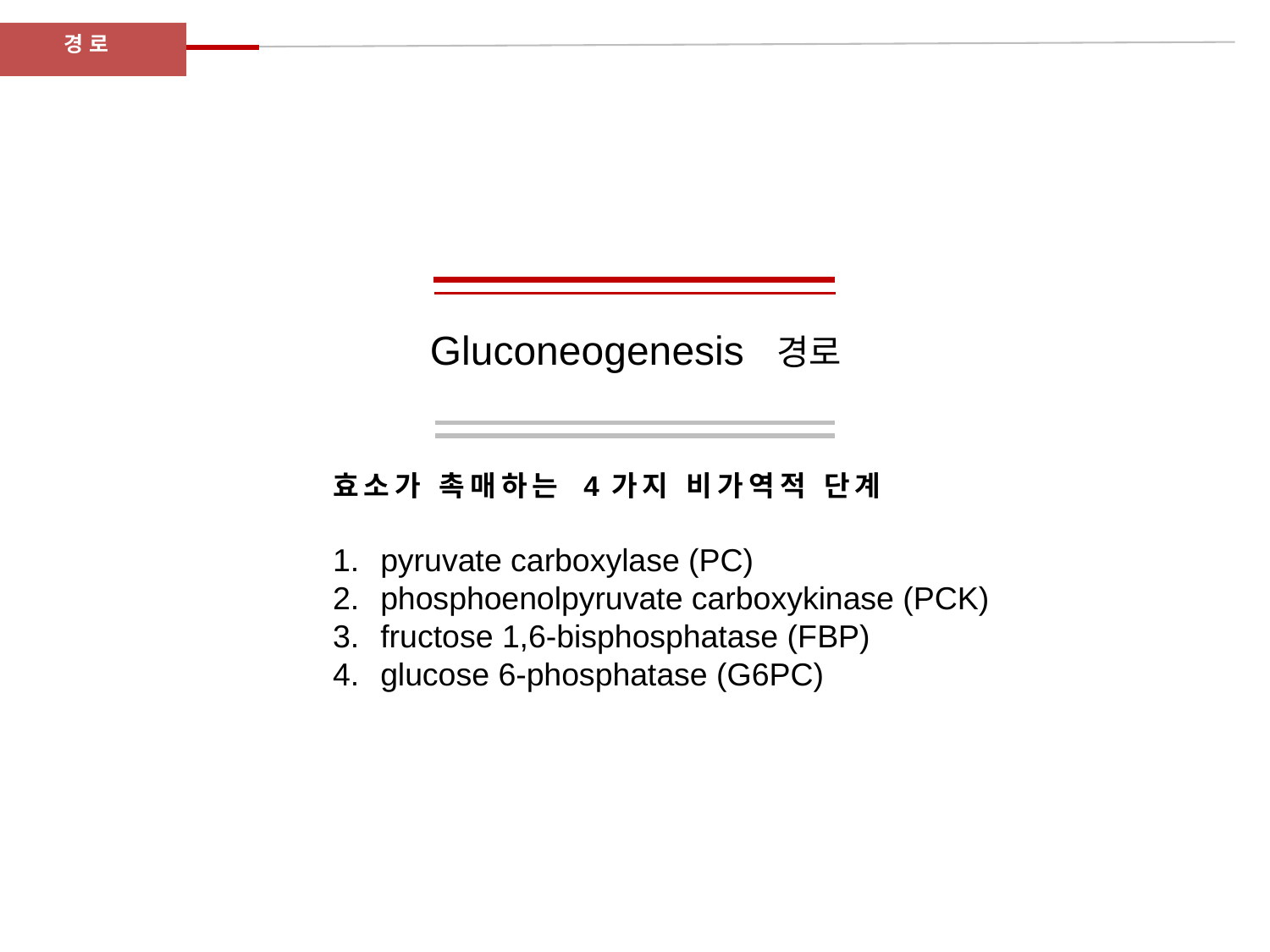

경 로

# Gluconeogenesis  경로

효소가 촉매하는 4가지 비가역적 단계

pyruvate carboxylase (PC)
phosphoenolpyruvate carboxykinase (PCK)
fructose 1,6-bisphosphatase (FBP)
glucose 6-phosphatase (G6PC)